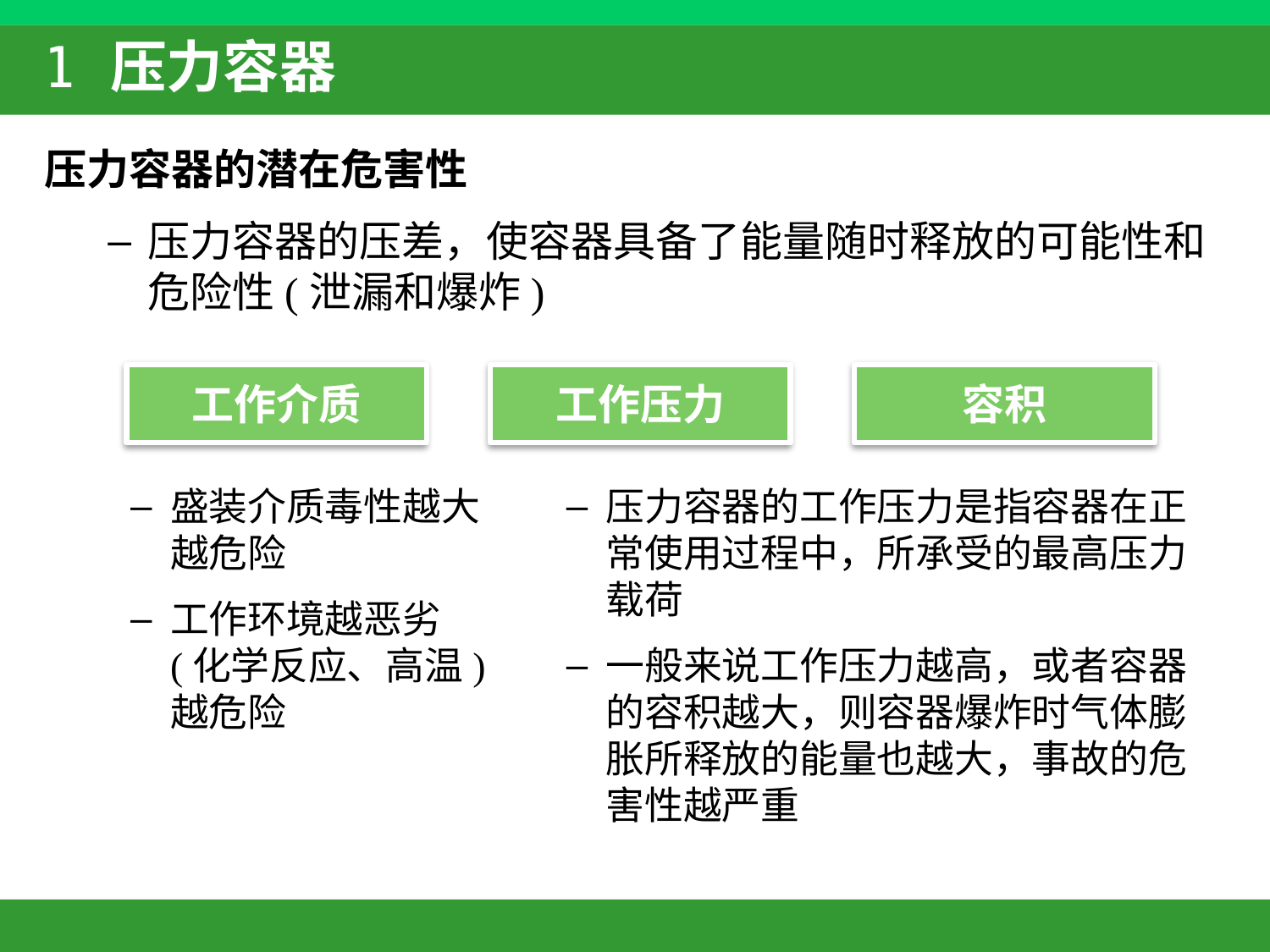

# 1 压力容器
压力容器的潜在危害性
压力容器的压差，使容器具备了能量随时释放的可能性和危险性(泄漏和爆炸)

工作介质
工作压力
容积
盛装介质毒性越大越危险
工作环境越恶劣(化学反应、高温)越危险
压力容器的工作压力是指容器在正常使用过程中，所承受的最高压力载荷
一般来说工作压力越高，或者容器的容积越大，则容器爆炸时气体膨胀所释放的能量也越大，事故的危害性越严重